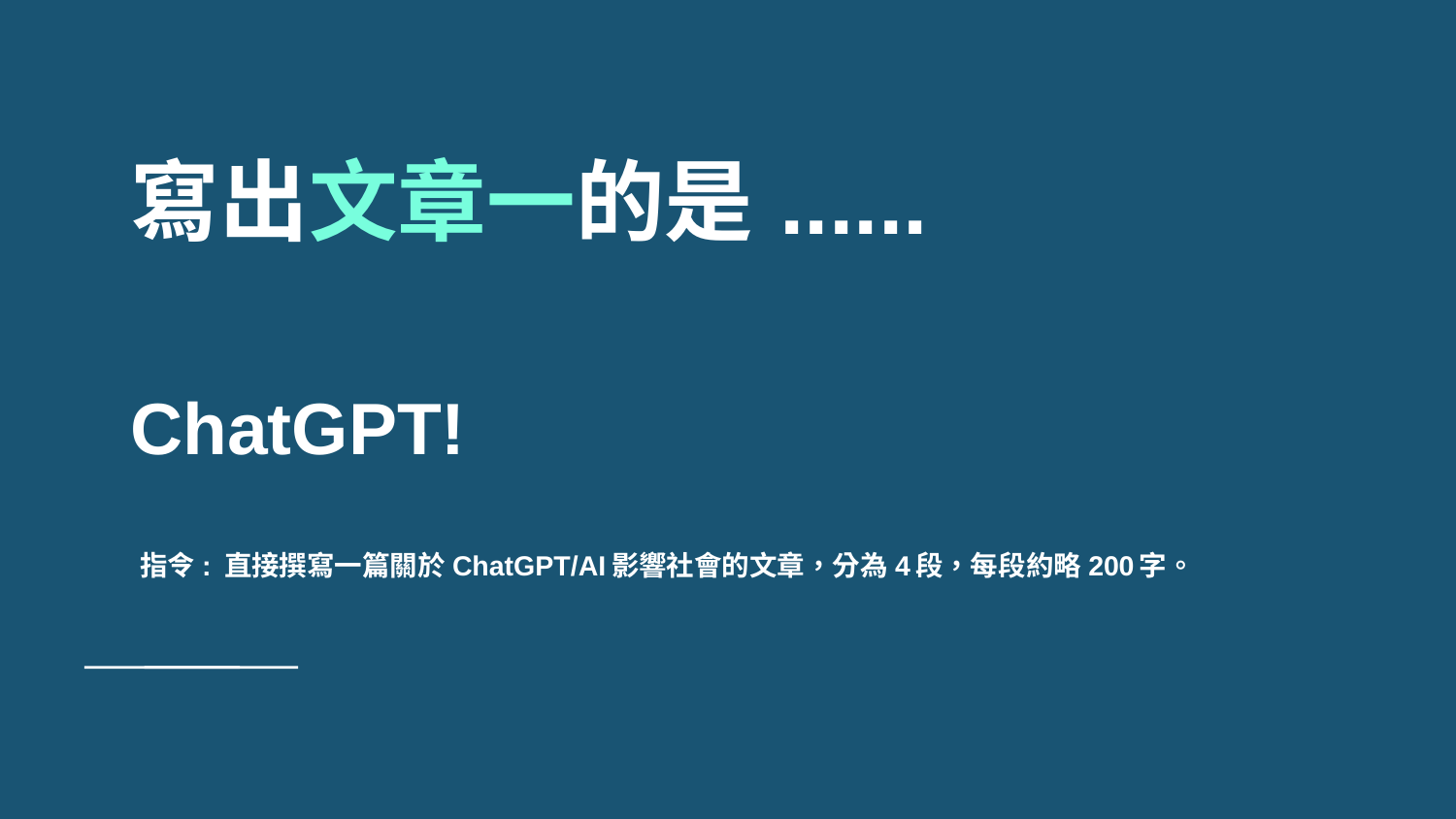

# 寫出文章一的是......
ChatGPT!
指令: 直接撰寫一篇關於ChatGPT/AI影響社會的文章，分為4段，每段約略200字。